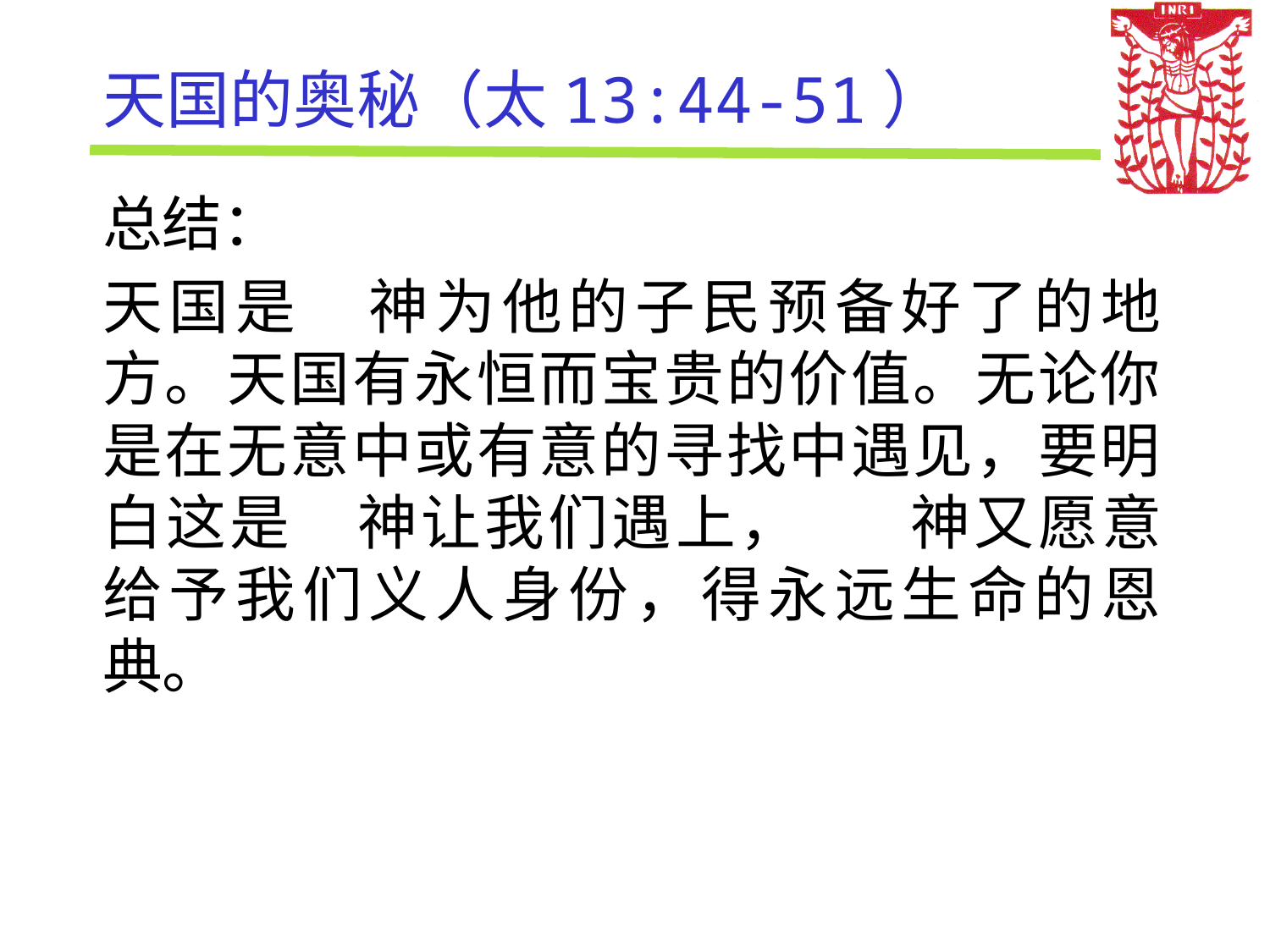

# 天国的奥秘（太13:44-51）

总结：
天国是　神为他的子民预备好了的地方。天国有永恒而宝贵的价值。无论你是在无意中或有意的寻找中遇见，要明白这是　神让我们遇上，	神又愿意给予我们义人身份，得永远生命的恩典。